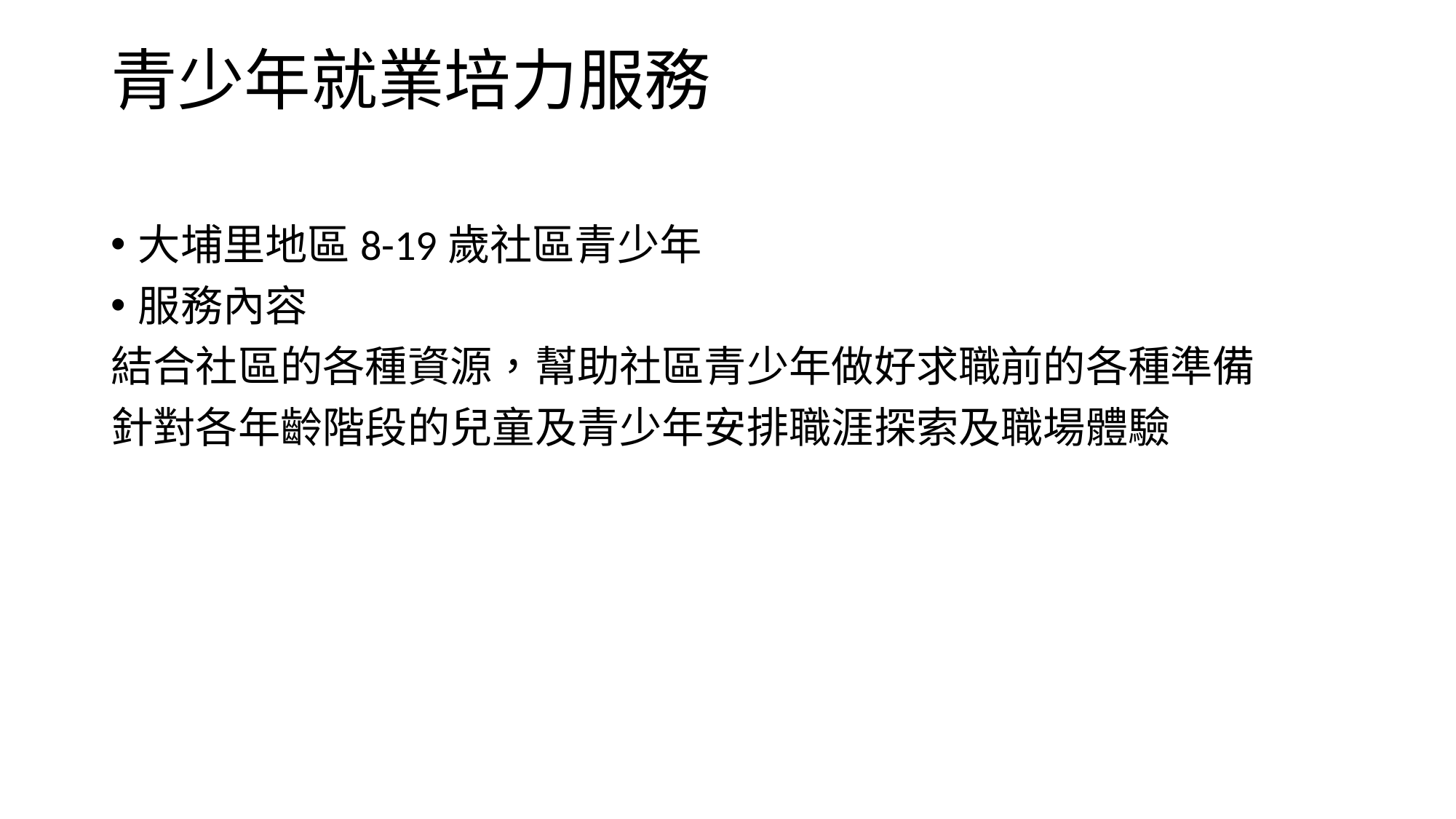

# 青少年就業培力服務
大埔里地區8-19歲社區青少年
服務內容
結合社區的各種資源，幫助社區青少年做好求職前的各種準備
針對各年齡階段的兒童及青少年安排職涯探索及職場體驗